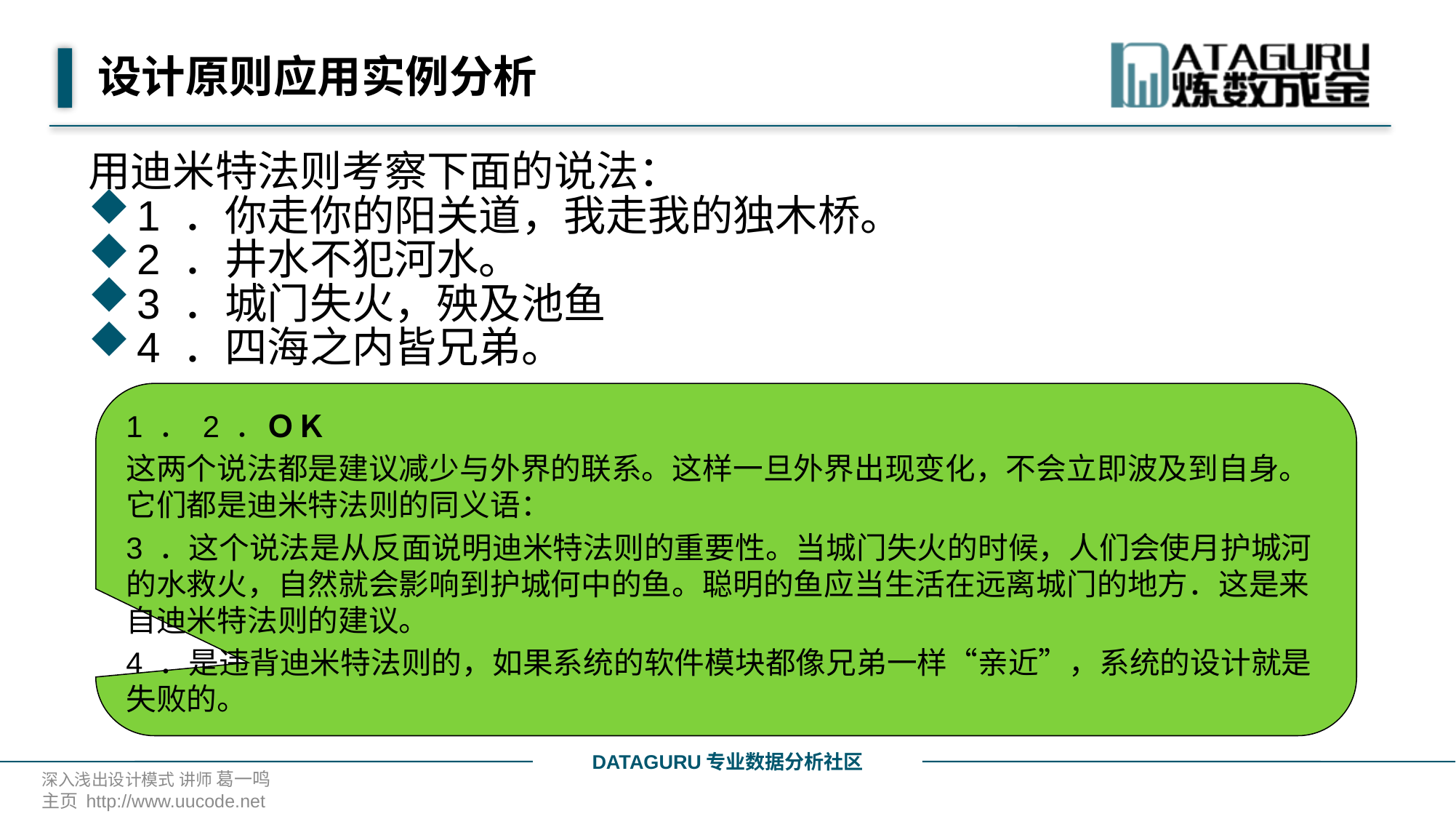

# 设计原则应用实例分析
用迪米特法则考察下面的说法：
1 ．你走你的阳关道，我走我的独木桥。
2 ．井水不犯河水。
3 ．城门失火，殃及池鱼
4 ．四海之内皆兄弟。
1 ． 2 ．ＯＫ
这两个说法都是建议减少与外界的联系。这样一旦外界出现变化，不会立即波及到自身。它们都是迪米特法则的同义语：
3 ．这个说法是从反面说明迪米特法则的重要性。当城门失火的时候，人们会使月护城河的水救火，自然就会影响到护城何中的鱼。聪明的鱼应当生活在远离城门的地方．这是来自迪米特法则的建议。
4 ．是违背迪米特法则的，如果系统的软件模块都像兄弟一样“亲近”，系统的设计就是失败的。